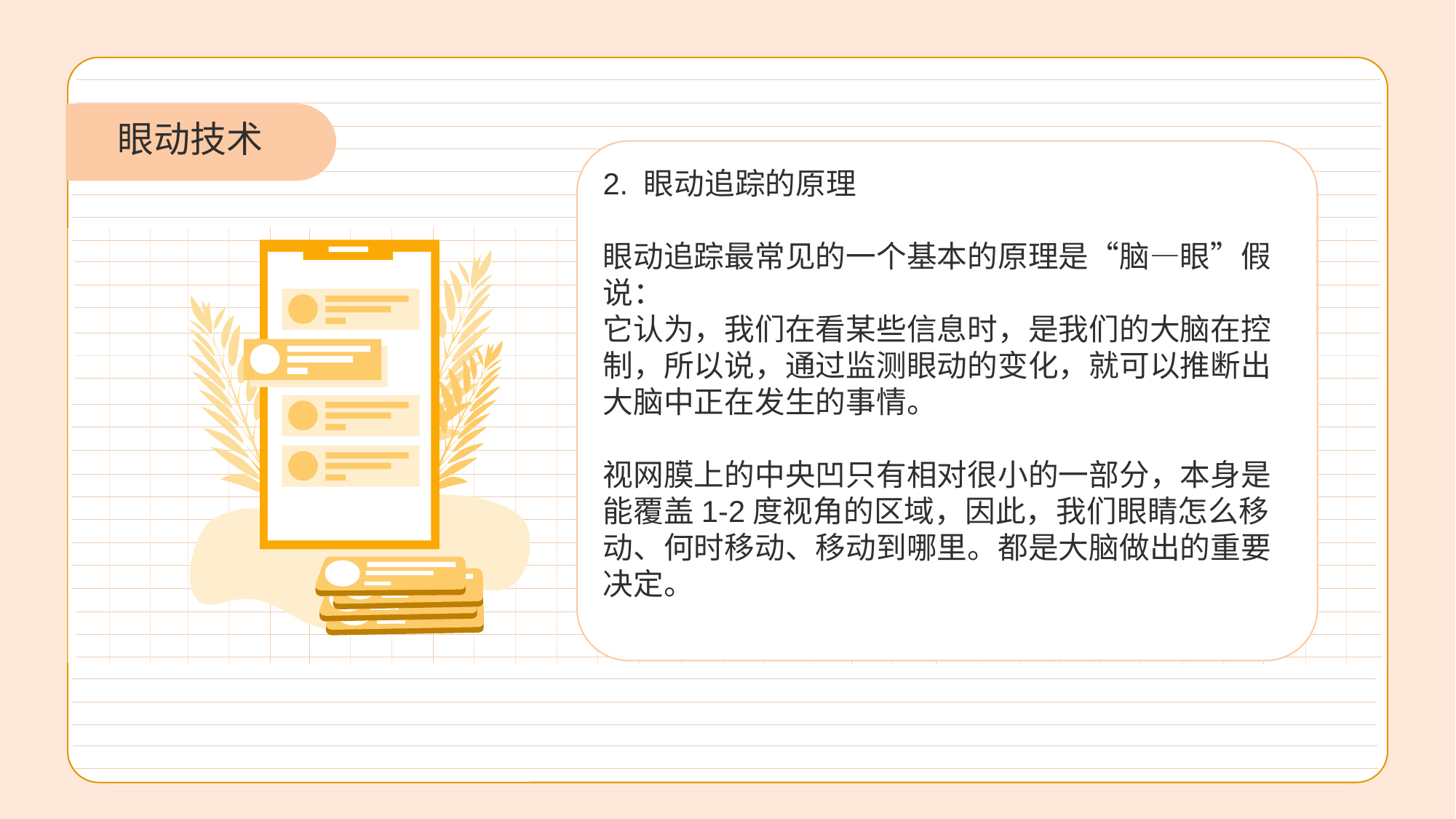

眼动技术
2. 眼动追踪的原理

眼动追踪最常见的一个基本的原理是“脑—眼”假说：
它认为，我们在看某些信息时，是我们的大脑在控制，所以说，通过监测眼动的变化，就可以推断出大脑中正在发生的事情。

视网膜上的中央凹只有相对很小的一部分，本身是能覆盖1-2度视角的区域，因此，我们眼睛怎么移动、何时移动、移动到哪里。都是大脑做出的重要决定。